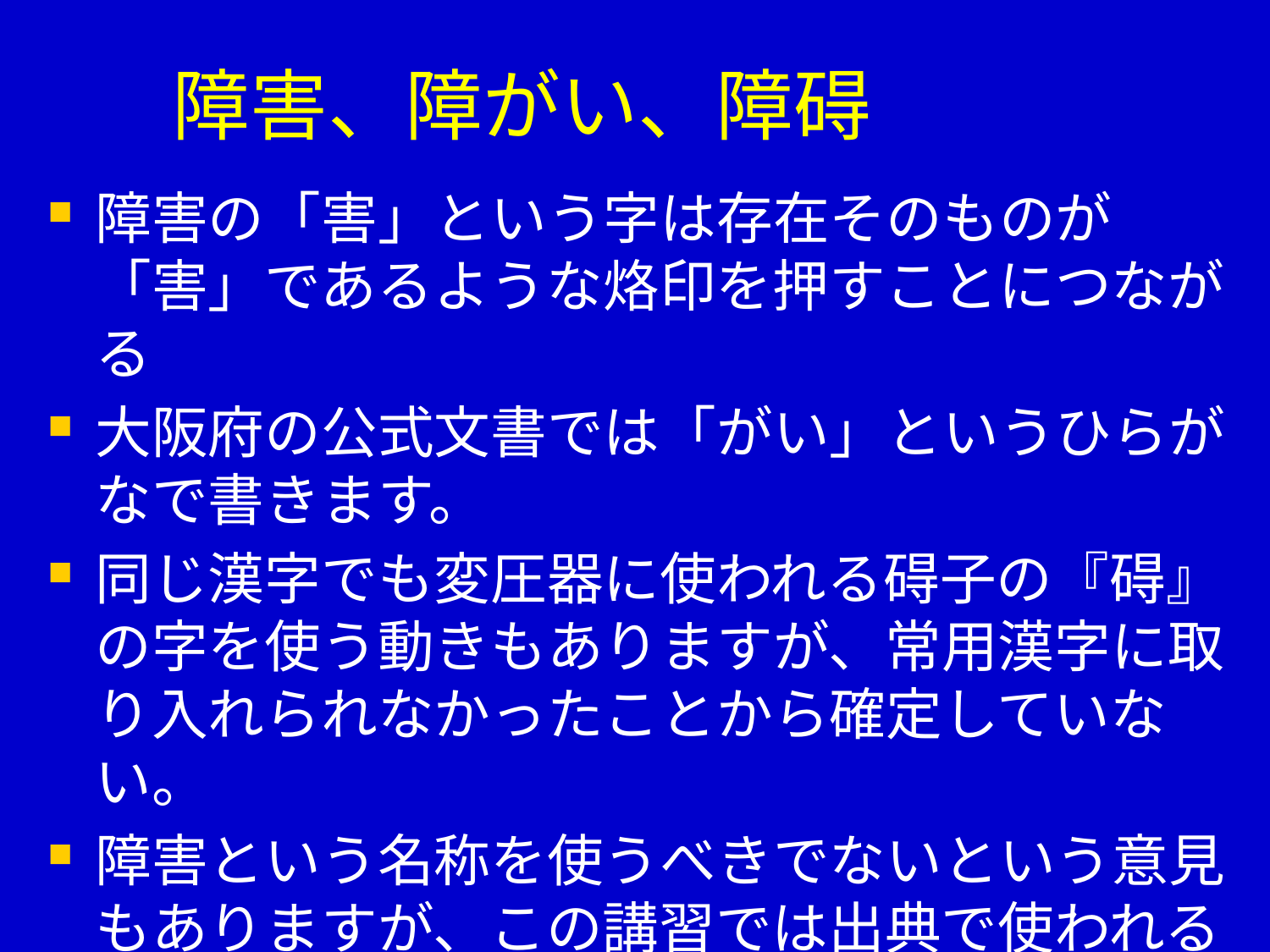

# 障害、障がい、障碍
障害の「害」という字は存在そのものが「害」であるような烙印を押すことにつながる
大阪府の公式文書では「がい」というひらがなで書きます。
同じ漢字でも変圧器に使われる碍子の『碍』の字を使う動きもありますが、常用漢字に取り入れられなかったことから確定していない。
障害という名称を使うべきでないという意見もありますが、この講習では出典で使われる用語・表現をそのまま使います。